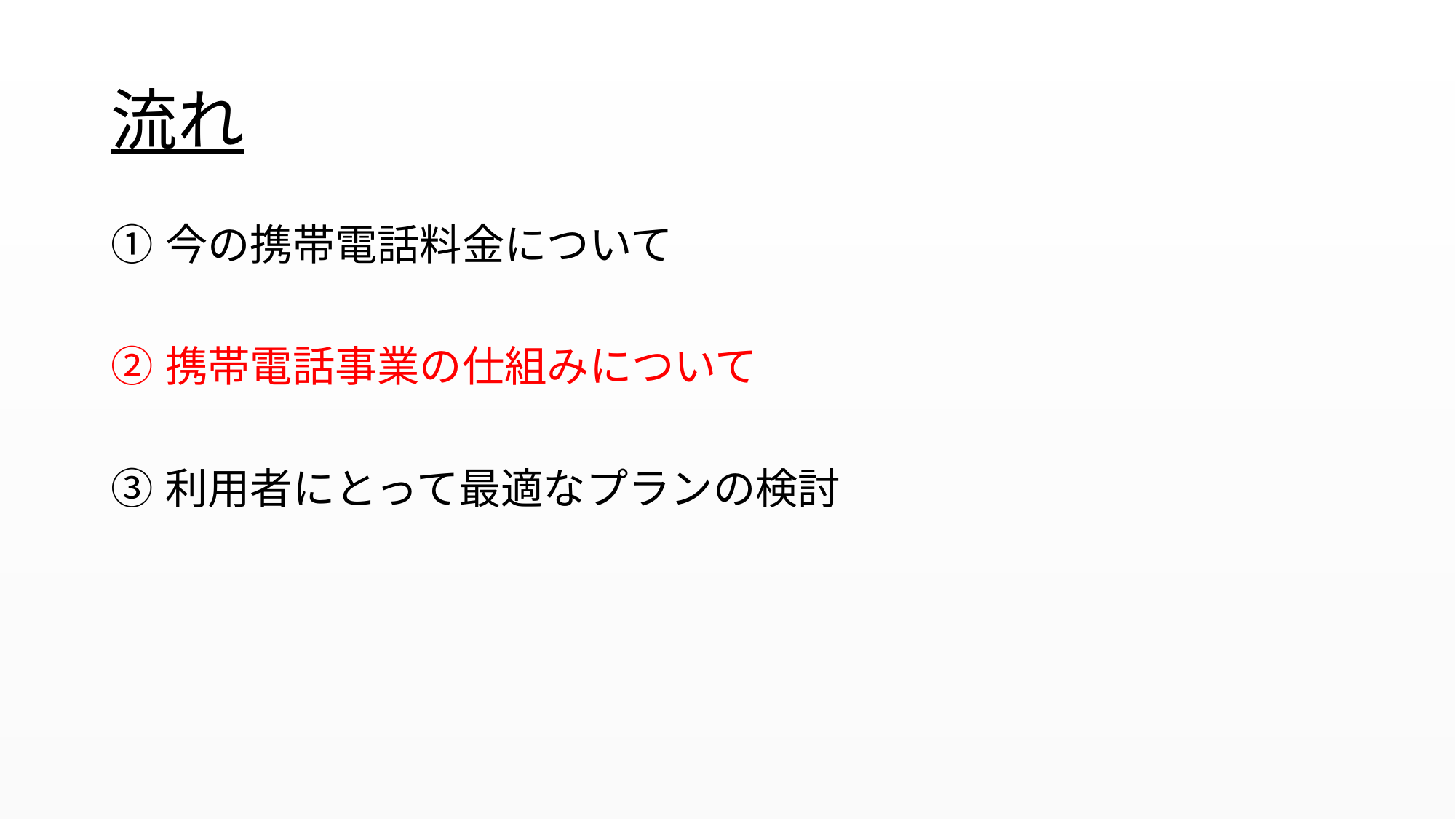

# 流れ
今の携帯電話料金について

携帯電話事業の仕組みについて

利用者にとって最適なプランの検討